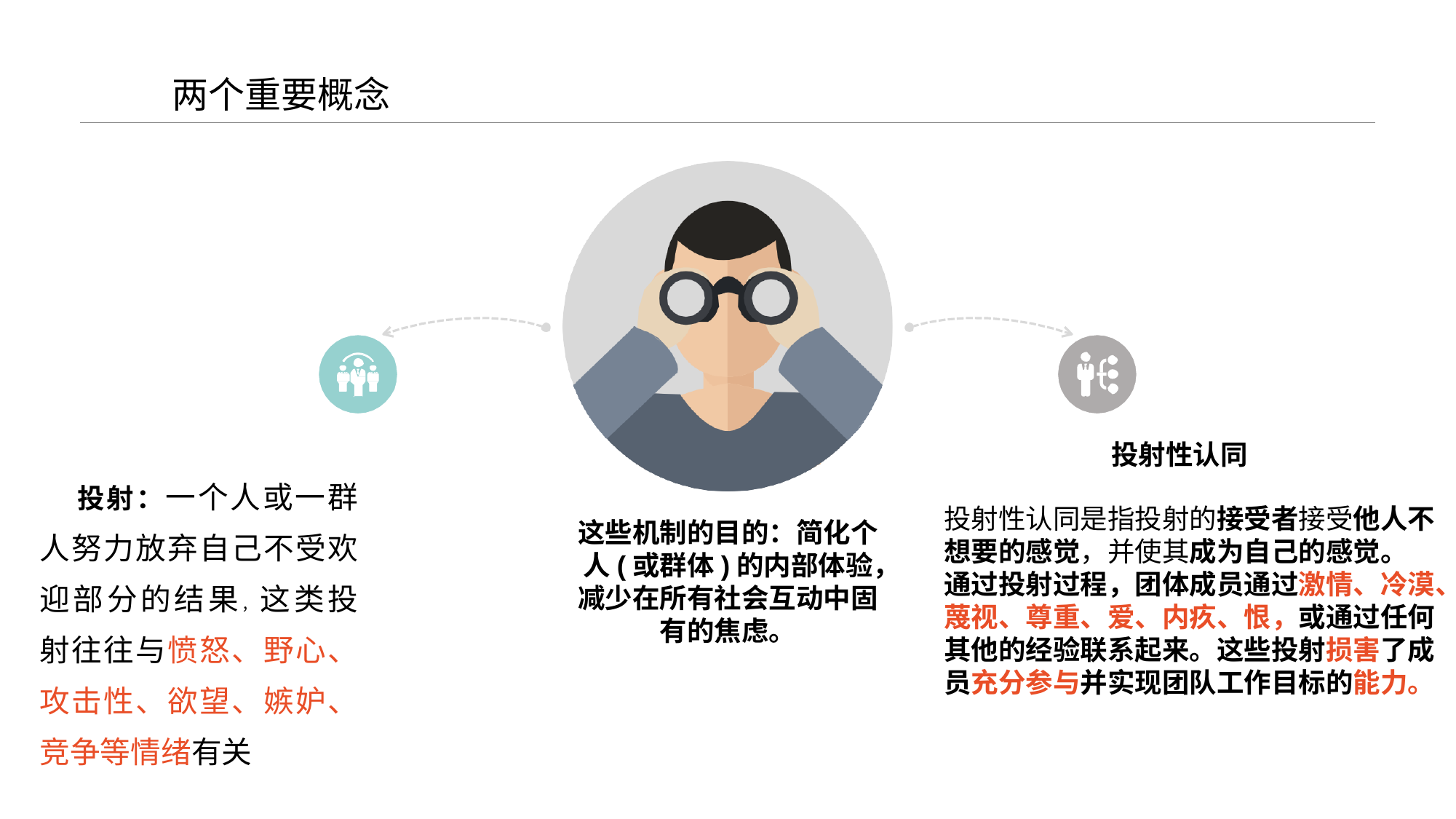

02
# 两个重要概念

投射性认同

投射：一个人或一群人努力放弃自己不受欢迎部分的结果，这类投射往往与愤怒、野心、攻击性、欲望、嫉妒、竞争等情绪有关
投射性认同是指投射的接受者接受他人不想要的感觉，并使其成为自己的感觉。
通过投射过程，团体成员通过激情、冷漠、蔑视、尊重、爱、内疚、恨，或通过任何其他的经验联系起来。这些投射损害了成员充分参与并实现团队工作目标的能力。
这些机制的目的：简化个人(或群体)的内部体验，减少在所有社会互动中固有的焦虑。